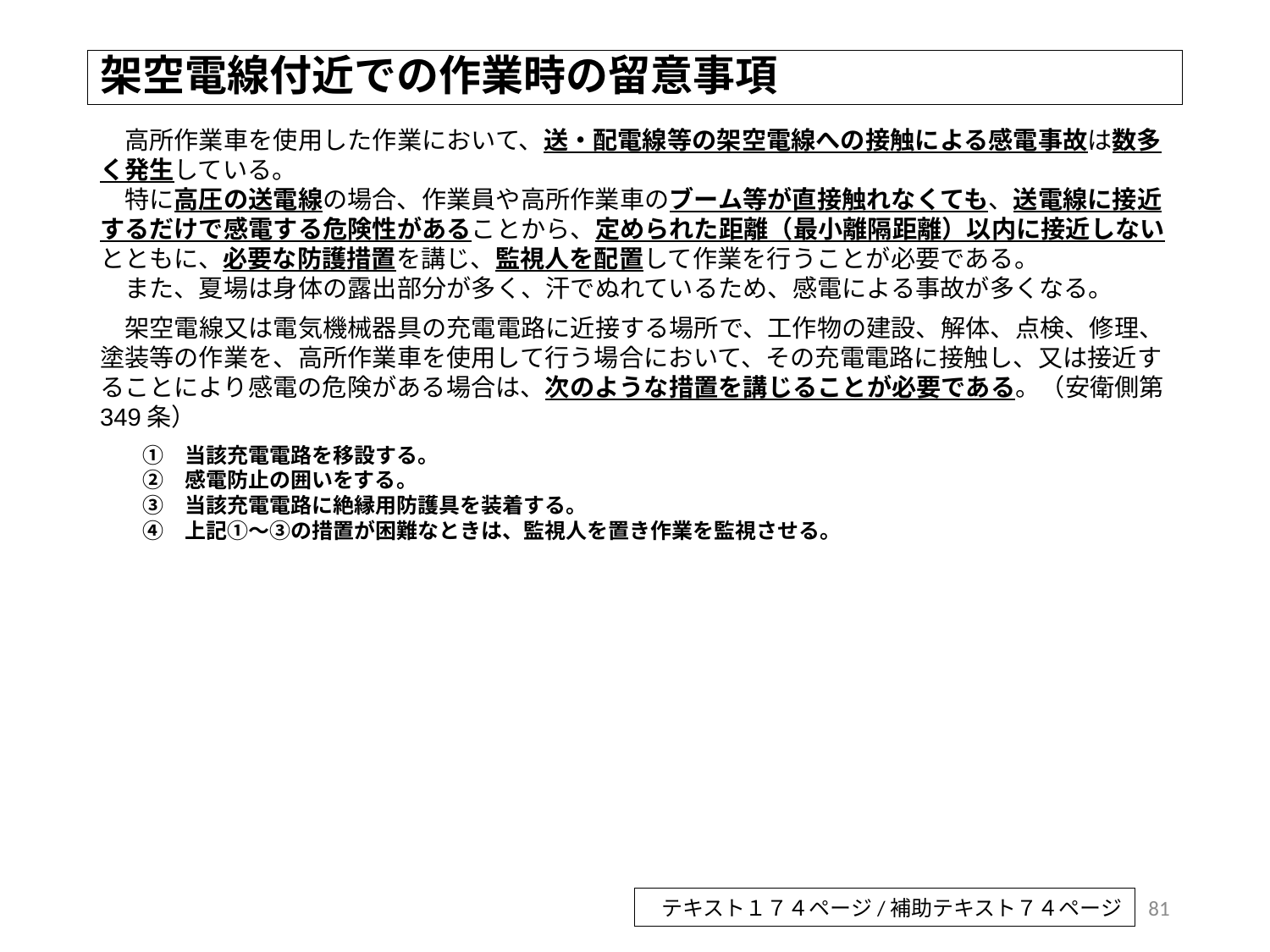

# 架空電線付近での作業時の留意事項
　高所作業車を使用した作業において、送・配電線等の架空電線への接触による感電事故は数多く発生している。
　特に高圧の送電線の場合、作業員や高所作業車のブーム等が直接触れなくても、送電線に接近するだけで感電する危険性があることから、定められた距離（最小離隔距離）以内に接近しないとともに、必要な防護措置を講じ、監視人を配置して作業を行うことが必要である。
　また、夏場は身体の露出部分が多く、汗でぬれているため、感電による事故が多くなる。
　架空電線又は電気機械器具の充電電路に近接する場所で、工作物の建設、解体、点検、修理、塗装等の作業を、高所作業車を使用して行う場合において、その充電電路に接触し、又は接近することにより感電の危険がある場合は、次のような措置を講じることが必要である。（安衛側第349条）
　　①　当該充電電路を移設する。
　　②　感電防止の囲いをする。
　　③　当該充電電路に絶縁用防護具を装着する。
　　④　上記①～③の措置が困難なときは、監視人を置き作業を監視させる。
81
テキスト１７４ページ/補助テキスト７４ページ